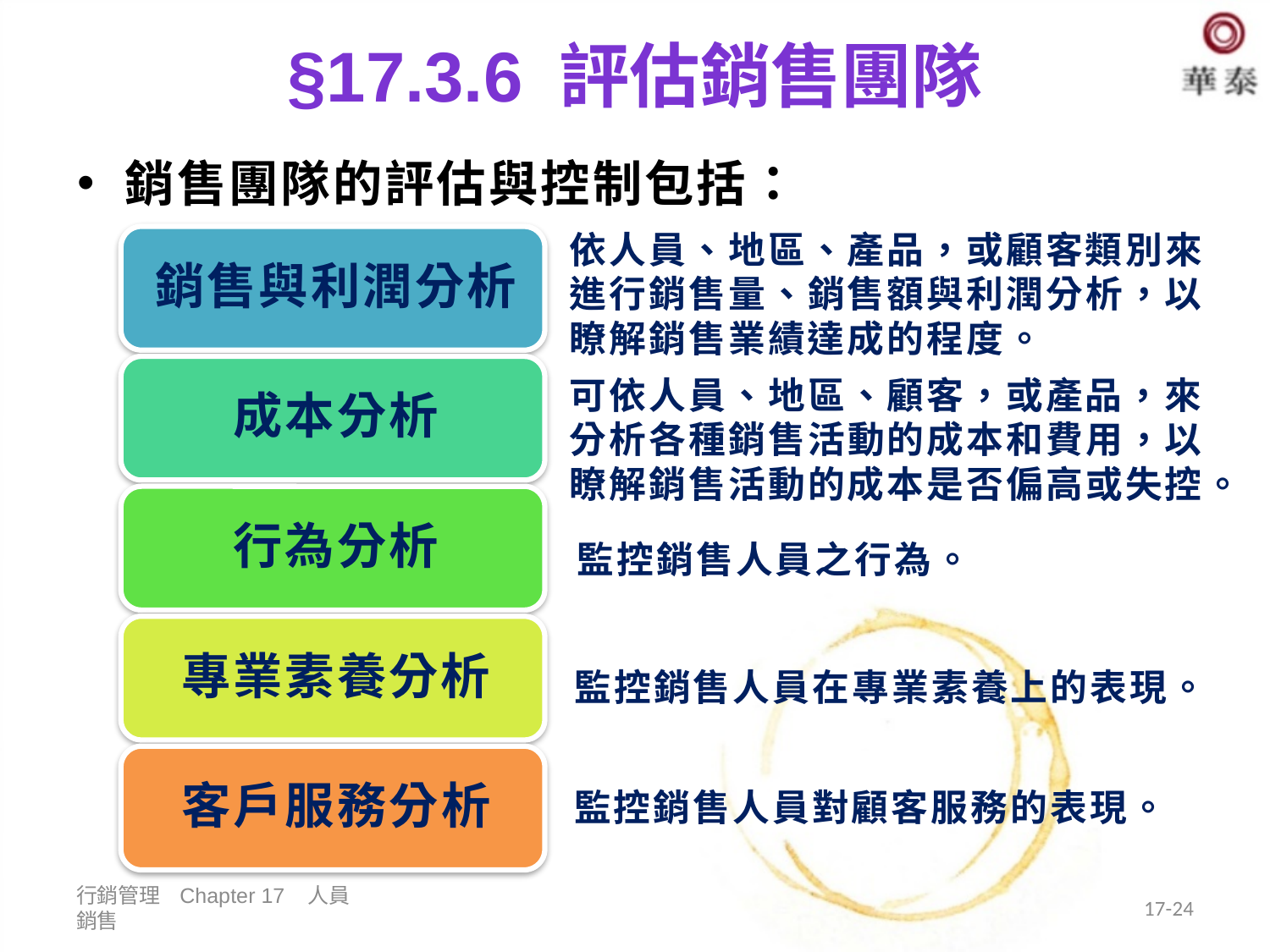

# §17.3.6 評估銷售團隊
銷售團隊的評估與控制包括：
依人員、地區、產品，或顧客類別來進行銷售量、銷售額與利潤分析，以瞭解銷售業績達成的程度。
銷售與利潤分析
成本分析
行為分析
專業素養分析
客戶服務分析
可依人員、地區、顧客，或產品，來分析各種銷售活動的成本和費用，以瞭解銷售活動的成本是否偏高或失控。
監控銷售人員之行為。
監控銷售人員在專業素養上的表現。
監控銷售人員對顧客服務的表現。
行銷管理   Chapter 17   人員銷售
17-24